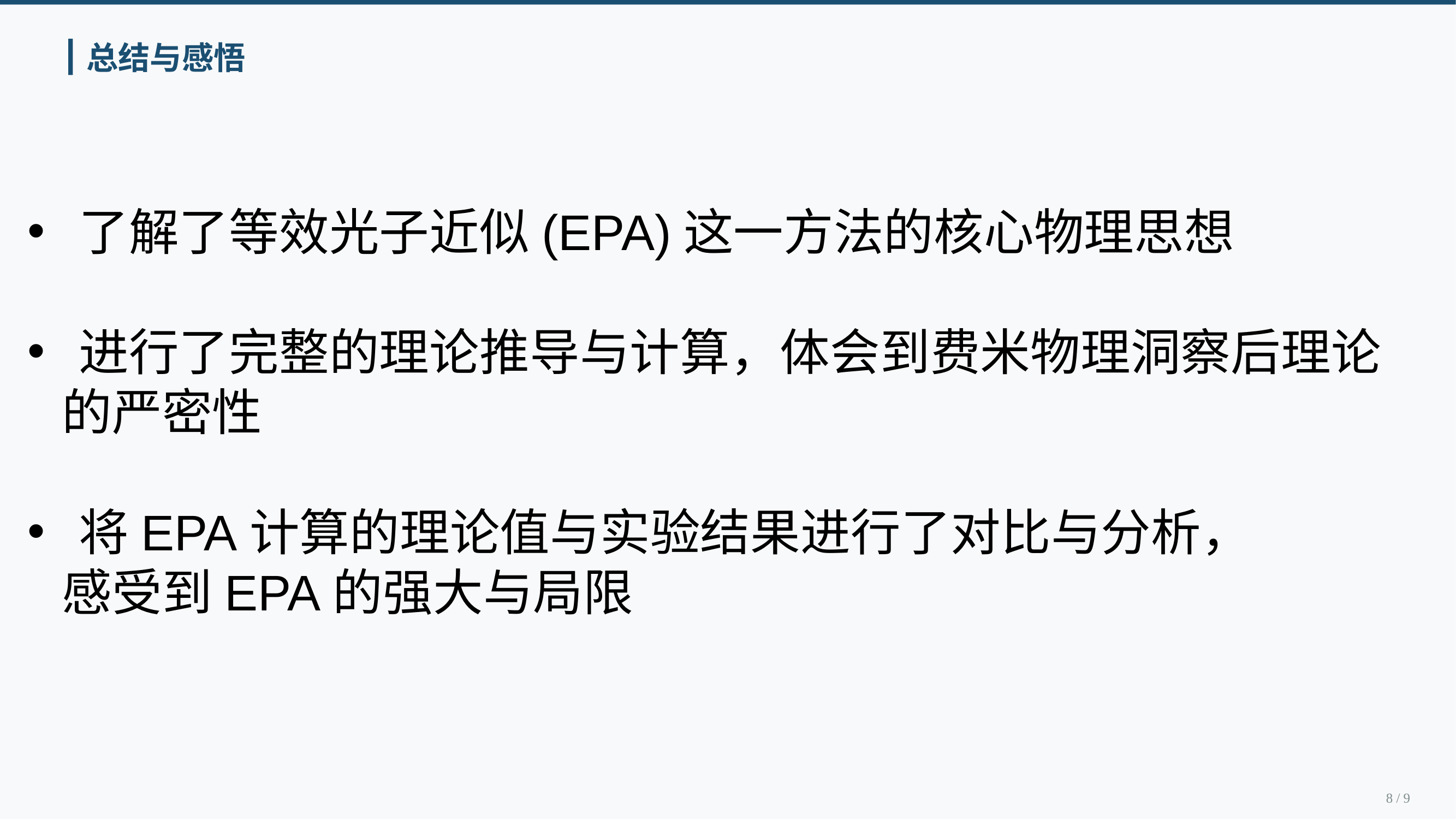

总结与感悟

了解了等效光子近似(EPA)这一方法的核心物理思想

进行了完整的理论推导与计算，体会到费米物理洞察后理论
  的严密性

将EPA计算的理论值与实验结果进行了对比与分析，
  感受到EPA的强大与局限
8 / 9